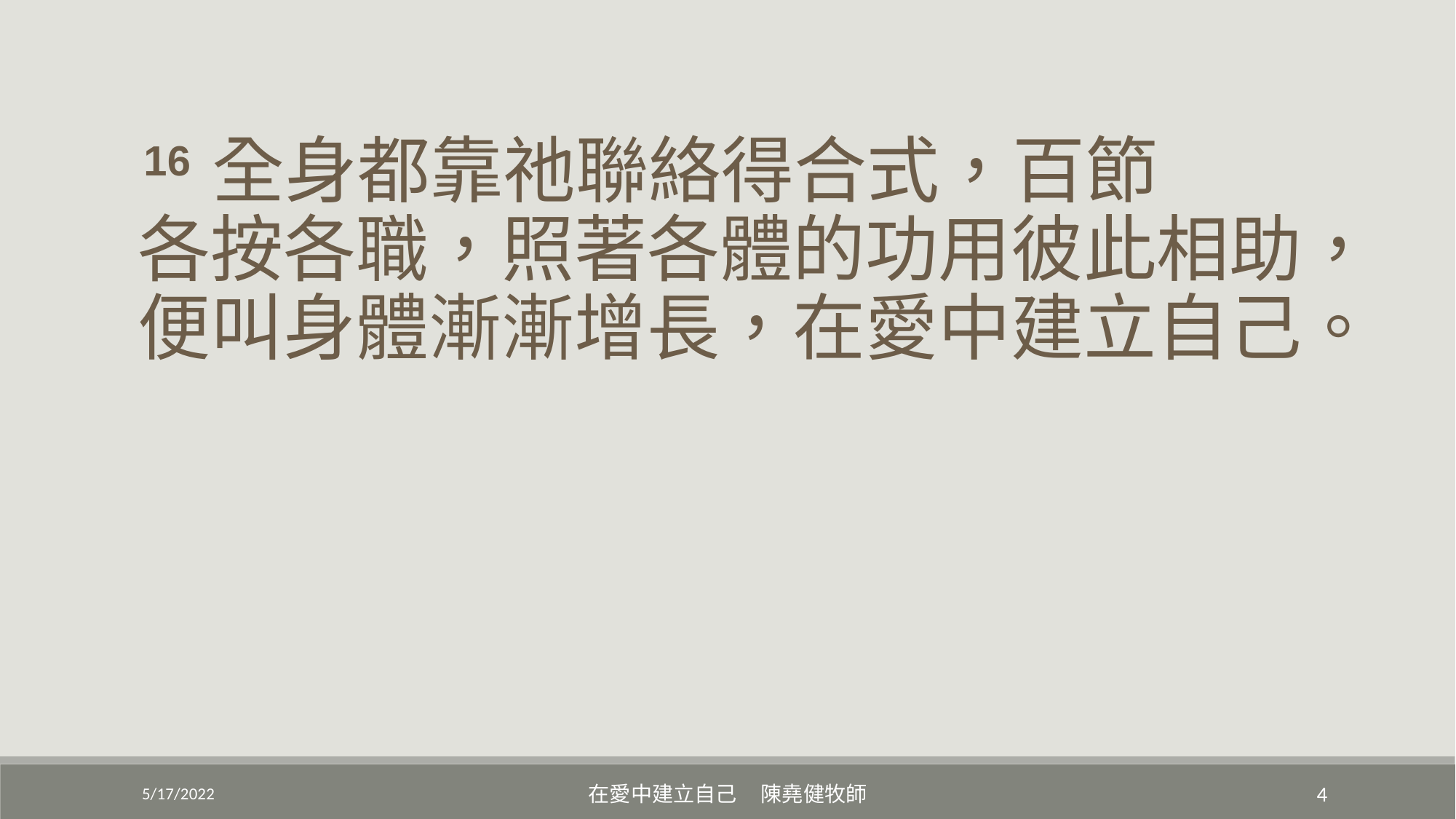

16 全身都靠祂聯絡得合式，百節
各按各職，照著各體的功用彼此相助，便叫身體漸漸增長，在愛中建立自己。
5/17/2022
在愛中建立自己     陳堯健牧師
4